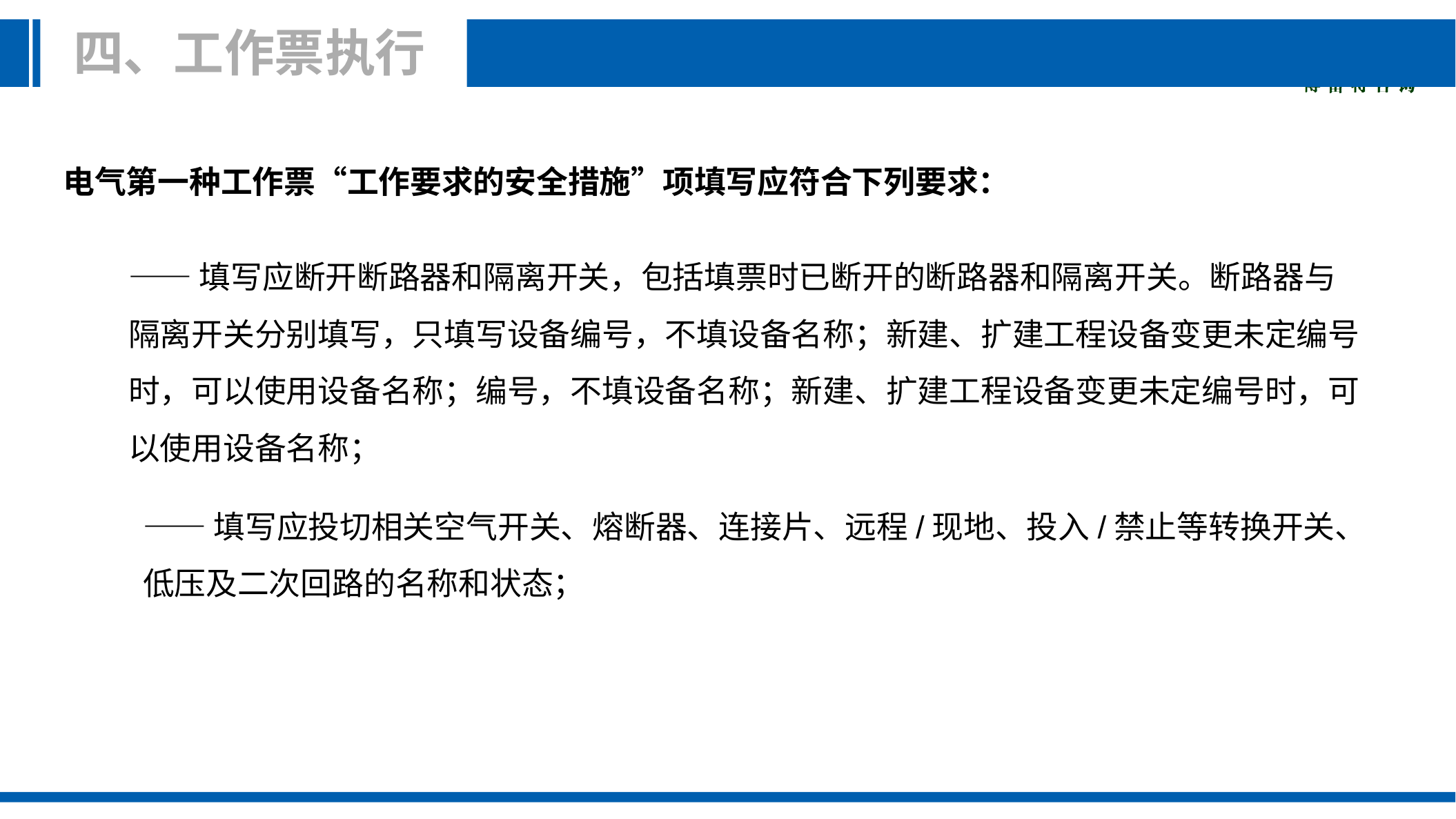

四、工作票执行
电气第一种工作票“工作要求的安全措施”项填写应符合下列要求：
——填写应断开断路器和隔离开关，包括填票时已断开的断路器和隔离开关。断路器与隔离开关分别填写，只填写设备编号，不填设备名称；新建、扩建工程设备变更未定编号时，可以使用设备名称；编号，不填设备名称；新建、扩建工程设备变更未定编号时，可以使用设备名称；
——填写应投切相关空气开关、熔断器、连接片、远程/现地、投入/禁止等转换开关、低压及二次回路的名称和状态；